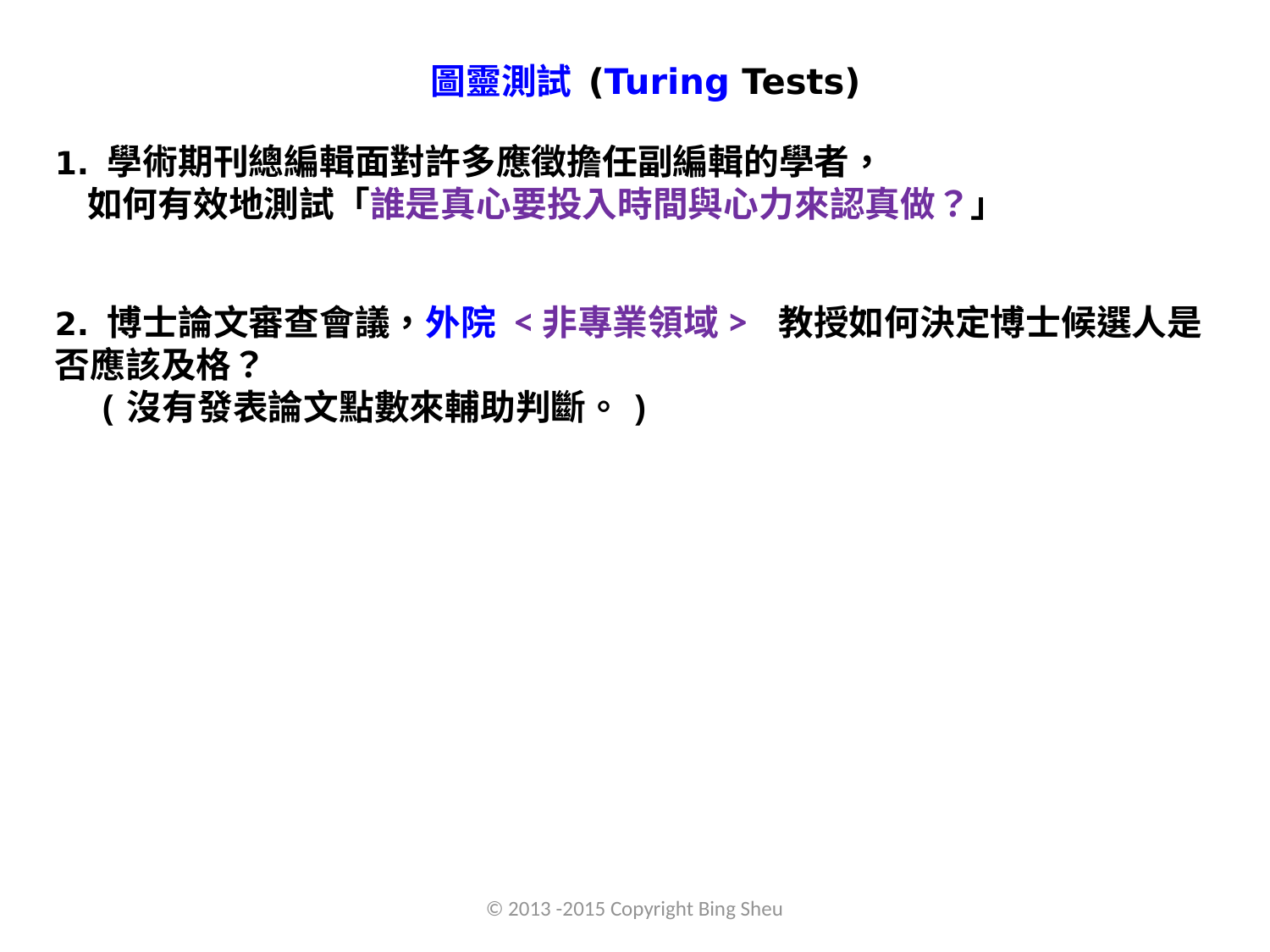

圖靈測試 (Turing Tests)

1. 學術期刊總編輯面對許多應徵擔任副編輯的學者，
   如何有效地測試「誰是真心要投入時間與心力來認真做？」

2. 博士論文審查會議，外院 <非專業領域> 教授如何決定博士候選人是否應該及格？
  (沒有發表論文點數來輔助判斷。)

© 2013 -2015 Copyright Bing Sheu